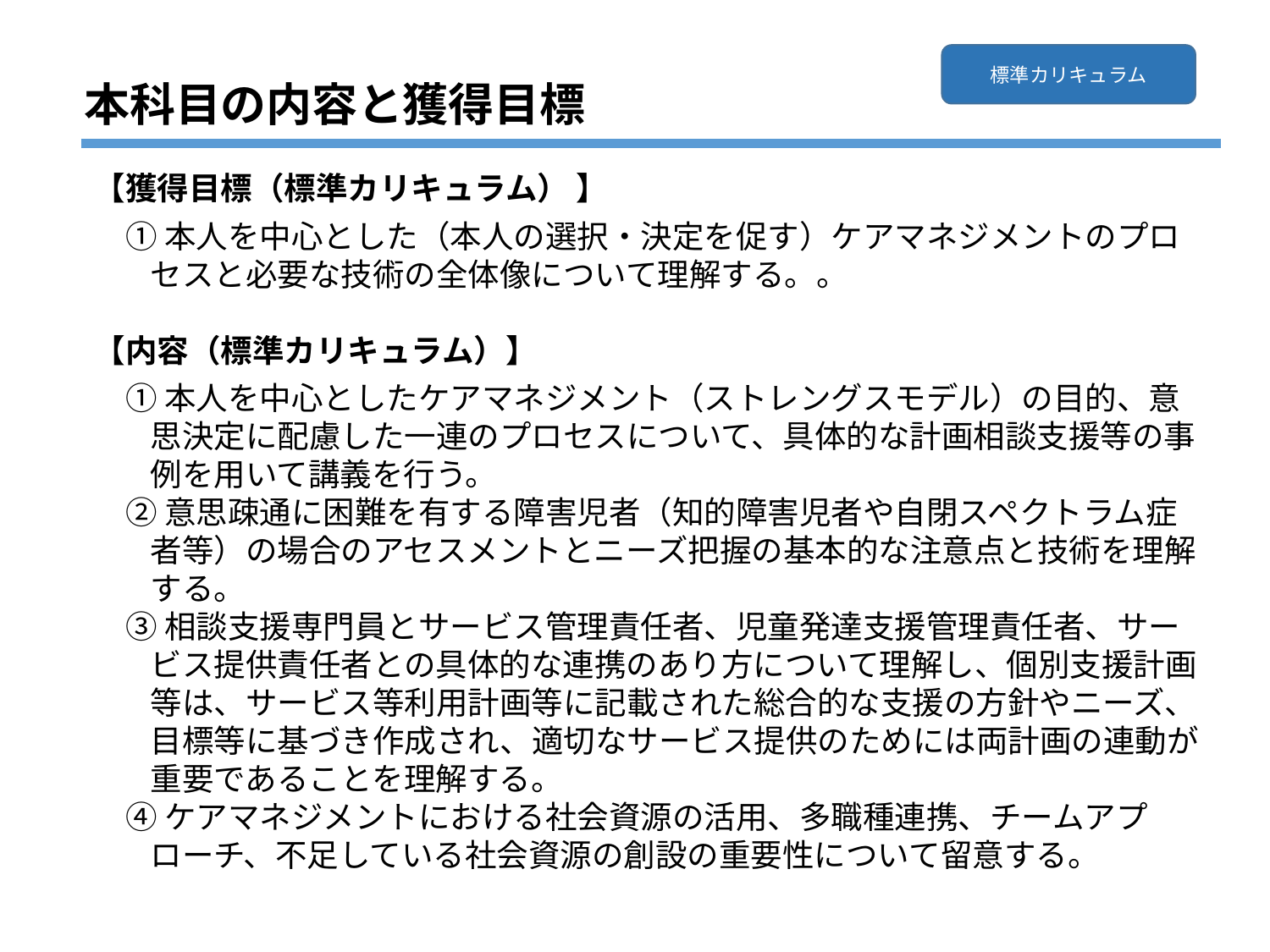

標準カリキュラム
本科目の内容と獲得目標
【獲得目標（標準カリキュラム） 】

　① 本人を中心とした（本人の選択・決定を促す）ケアマネジメントのプロセスと必要な技術の全体像について理解する。。

【内容（標準カリキュラム）】

　① 本人を中心としたケアマネジメント（ストレングスモデル）の目的、意思決定に配慮した一連のプロセスについて、具体的な計画相談支援等の事例を用いて講義を行う。
　② 意思疎通に困難を有する障害児者（知的障害児者や自閉スペクトラム症者等）の場合のアセスメントとニーズ把握の基本的な注意点と技術を理解する。
　③ 相談支援専門員とサービス管理責任者、児童発達支援管理責任者、サービス提供責任者との具体的な連携のあり方について理解し、個別支援計画等は、サービス等利用計画等に記載された総合的な支援の方針やニーズ、目標等に基づき作成され、適切なサービス提供のためには両計画の連動が重要であることを理解する。
　④ ケアマネジメントにおける社会資源の活用、多職種連携、チームアプローチ、不足している社会資源の創設の重要性について留意する。